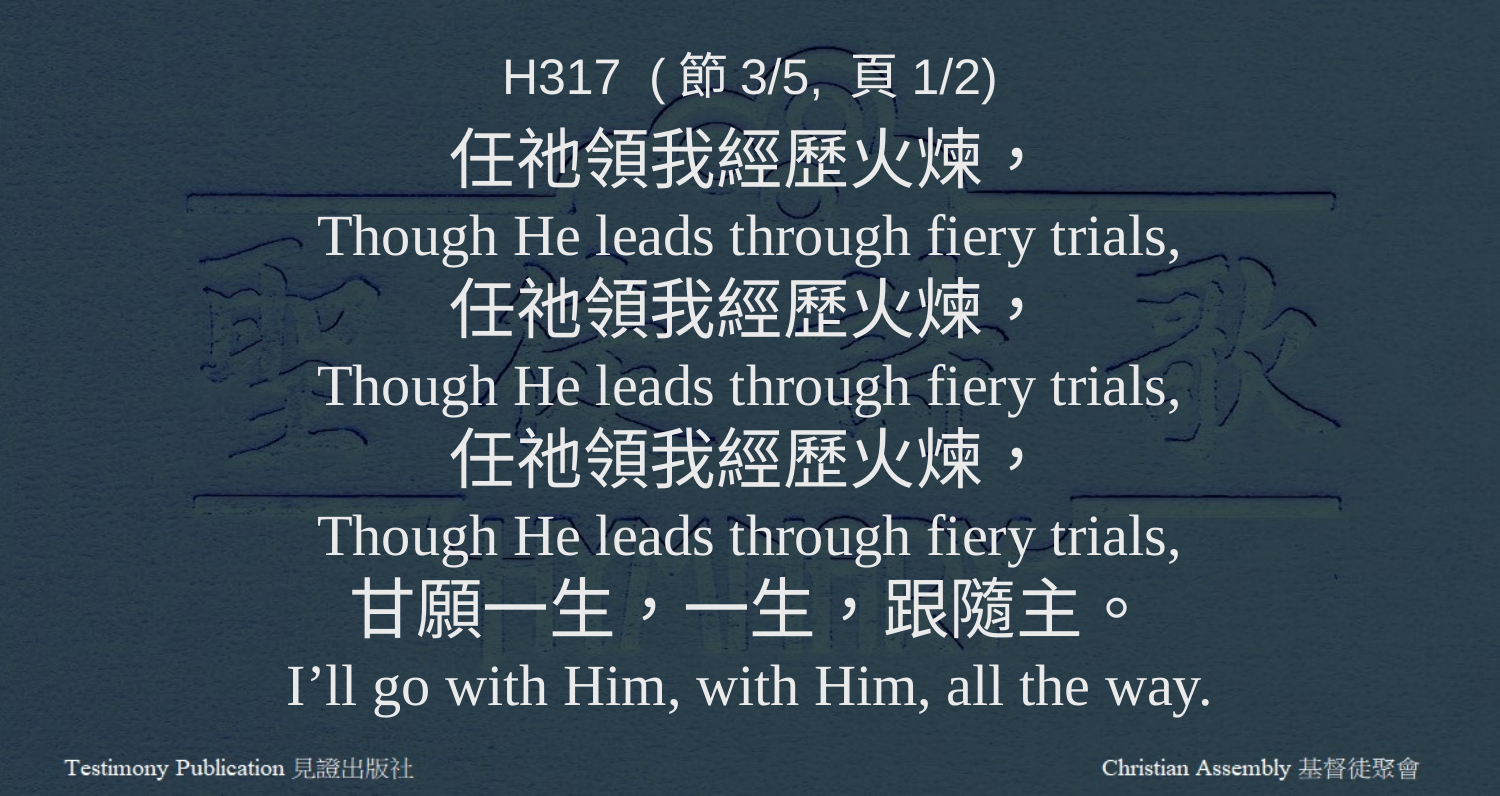

H317  (節3/5, 頁1/2)
任祂領我經歷火煉，
Though He leads through fiery trials,
任祂領我經歷火煉，
Though He leads through fiery trials,
任祂領我經歷火煉，
Though He leads through fiery trials,
甘願一生，一生，跟隨主。
I’ll go with Him, with Him, all the way.